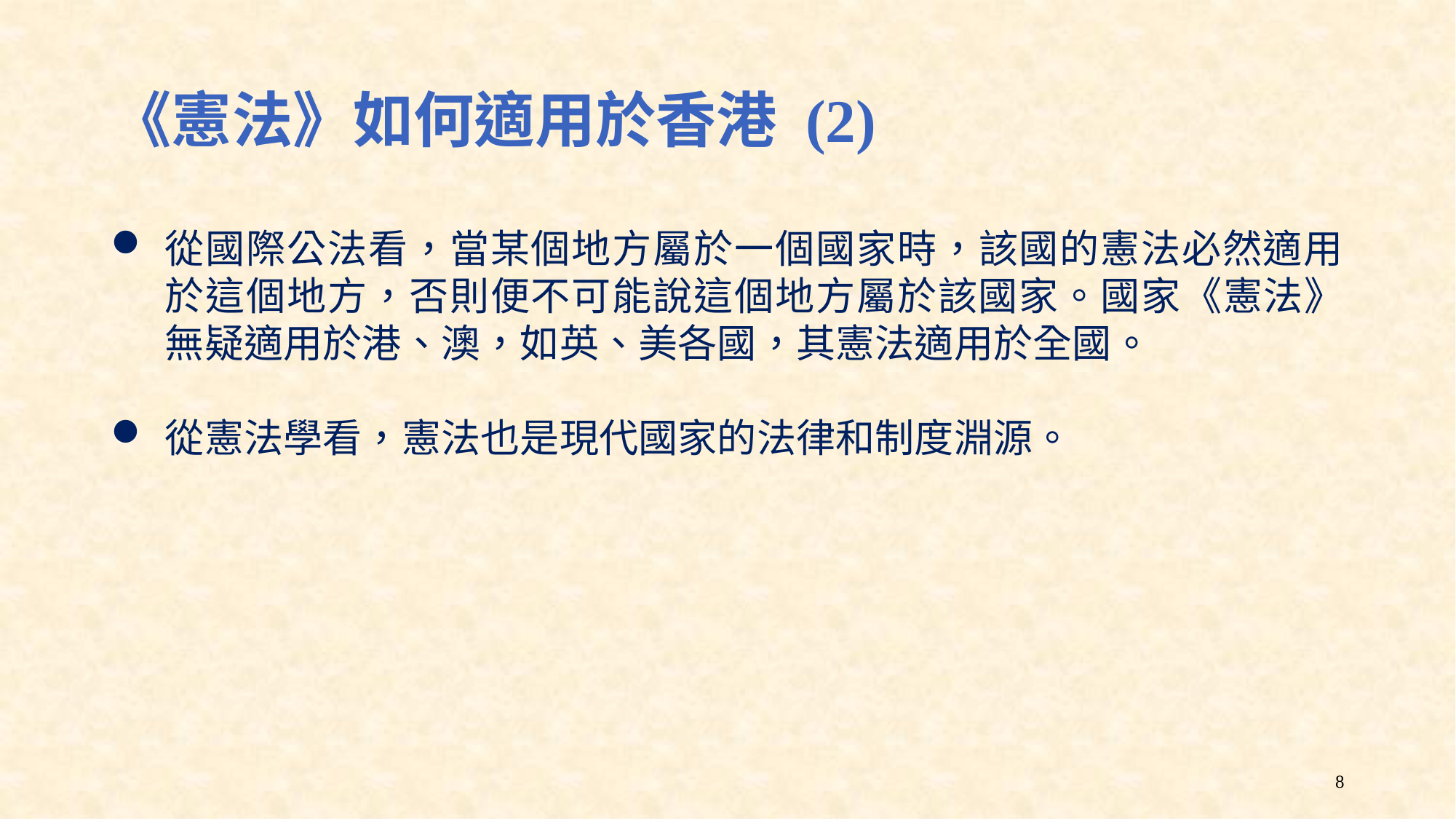

# 《憲法》如何適用於香港 (2)
從國際公法看，當某個地方屬於一個國家時，該國的憲法必然適用於這個地方，否則便不可能說這個地方屬於該國家。國家《憲法》無疑適用於港、澳，如英、美各國，其憲法適用於全國。

從憲法學看，憲法也是現代國家的法律和制度淵源。

8